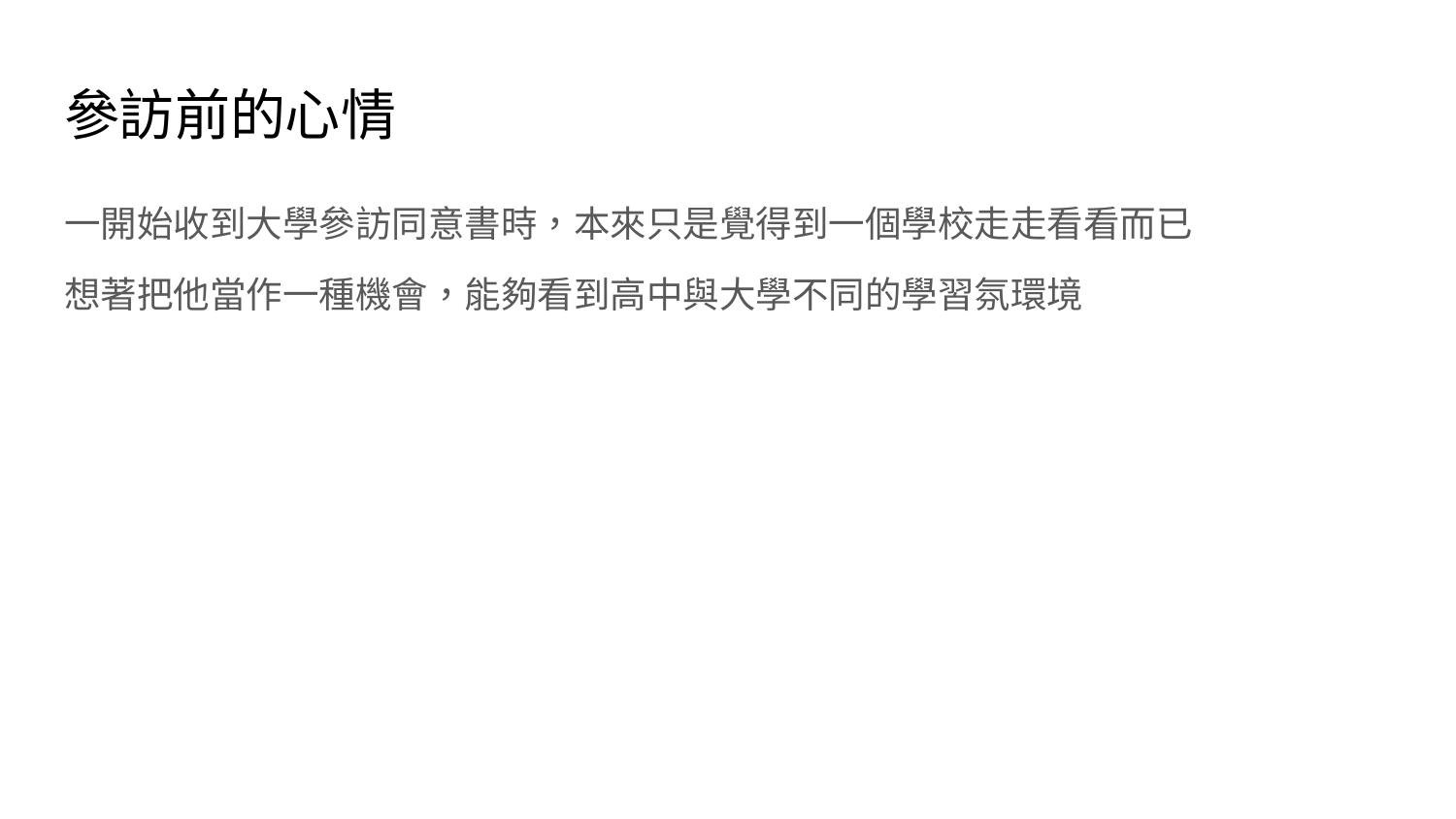

# 參訪前的心情
一開始收到大學參訪同意書時，本來只是覺得到一個學校走走看看而已
想著把他當作一種機會，能夠看到高中與大學不同的學習氛環境